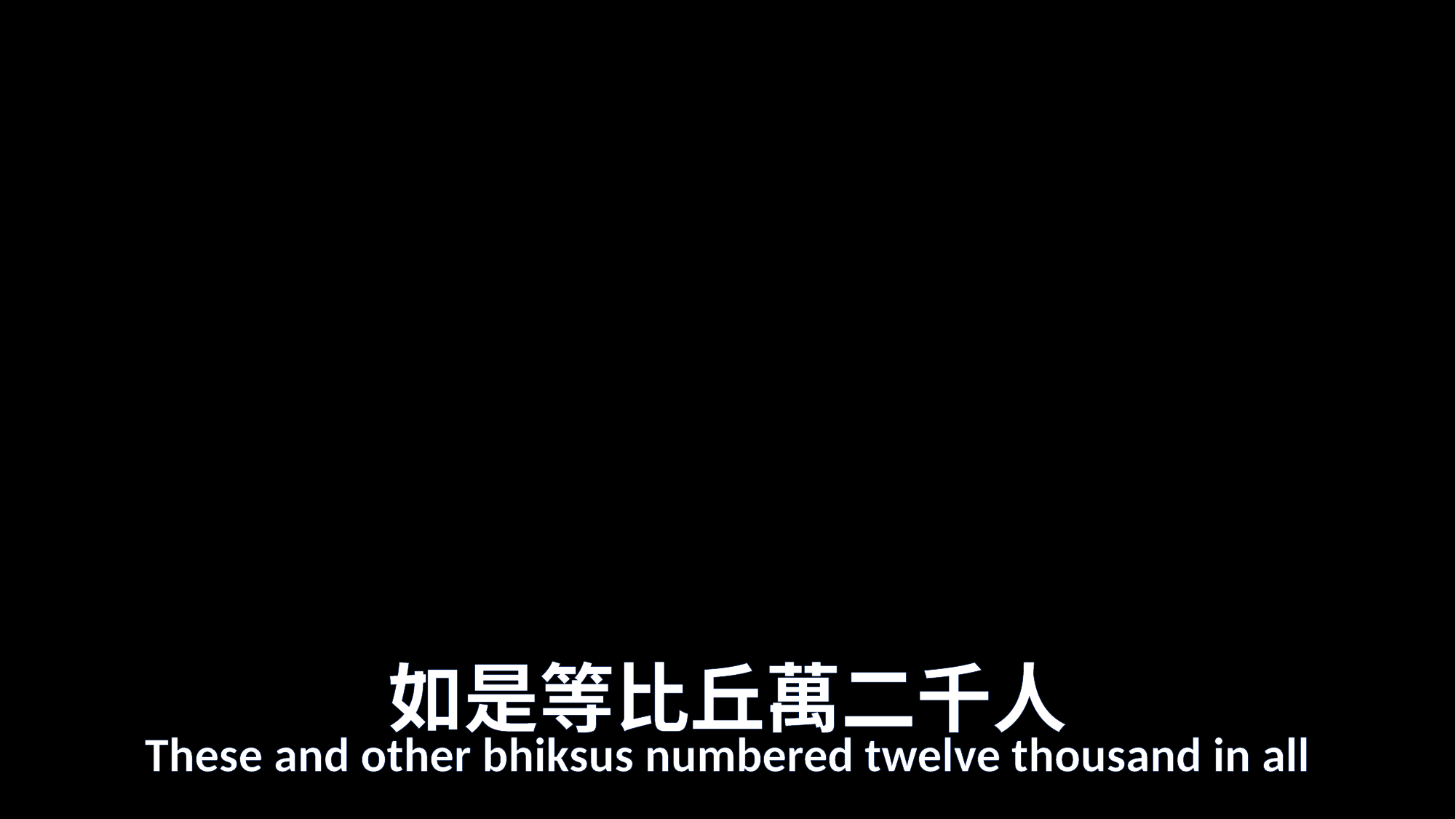

# 如是等比丘萬二千人
These and other bhiksus numbered twelve thousand in all